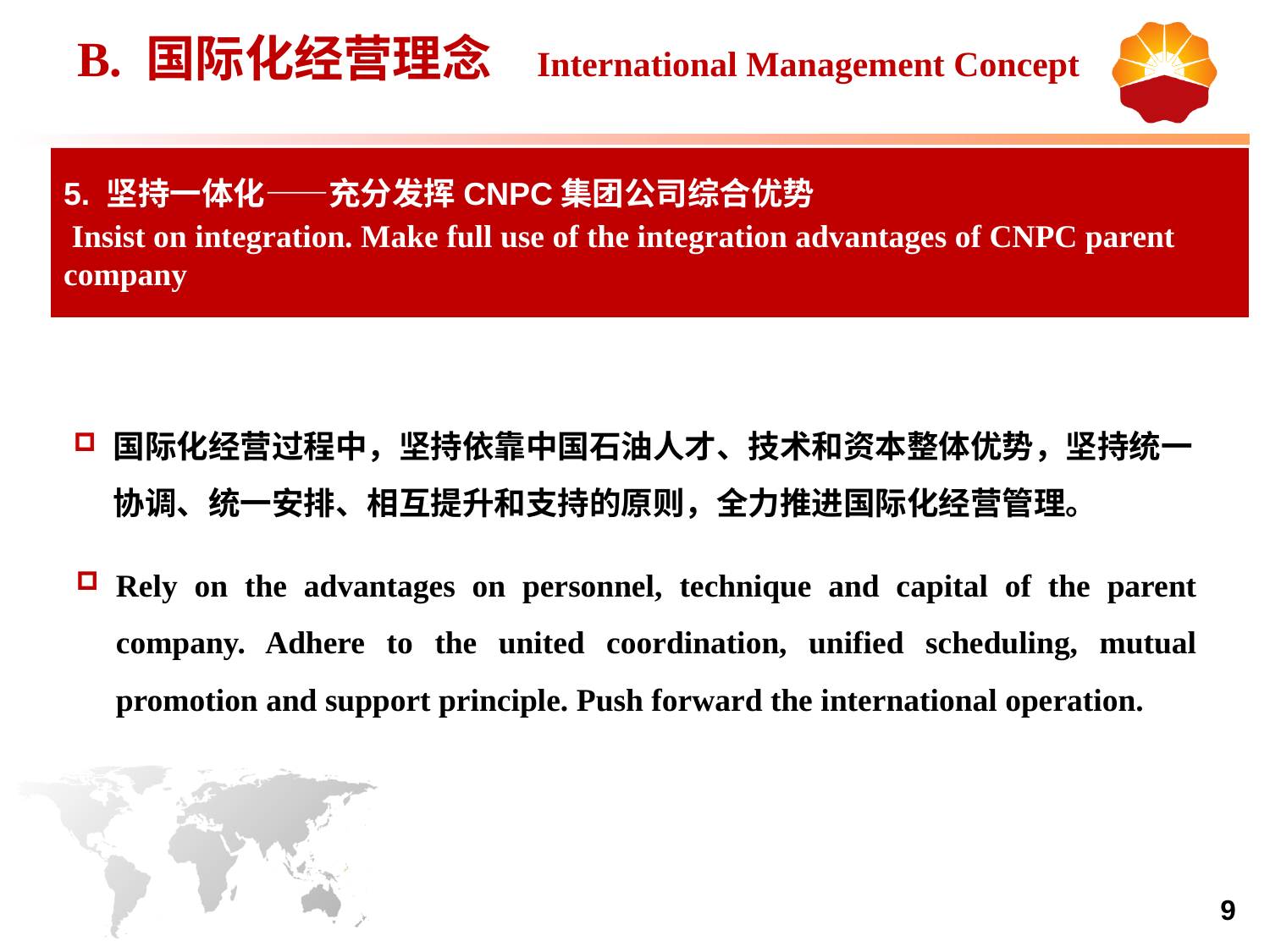

B. 国际化经营理念   International Management Concept
5. 坚持一体化——充分发挥CNPC集团公司综合优势
 Insist on integration. Make full use of the integration advantages of CNPC parent company
国际化经营过程中，坚持依靠中国石油人才、技术和资本整体优势，坚持统一协调、统一安排、相互提升和支持的原则，全力推进国际化经营管理。
Rely on the advantages on personnel, technique and capital of the parent company. Adhere to the united coordination, unified scheduling, mutual promotion and support principle. Push forward the international operation.
9